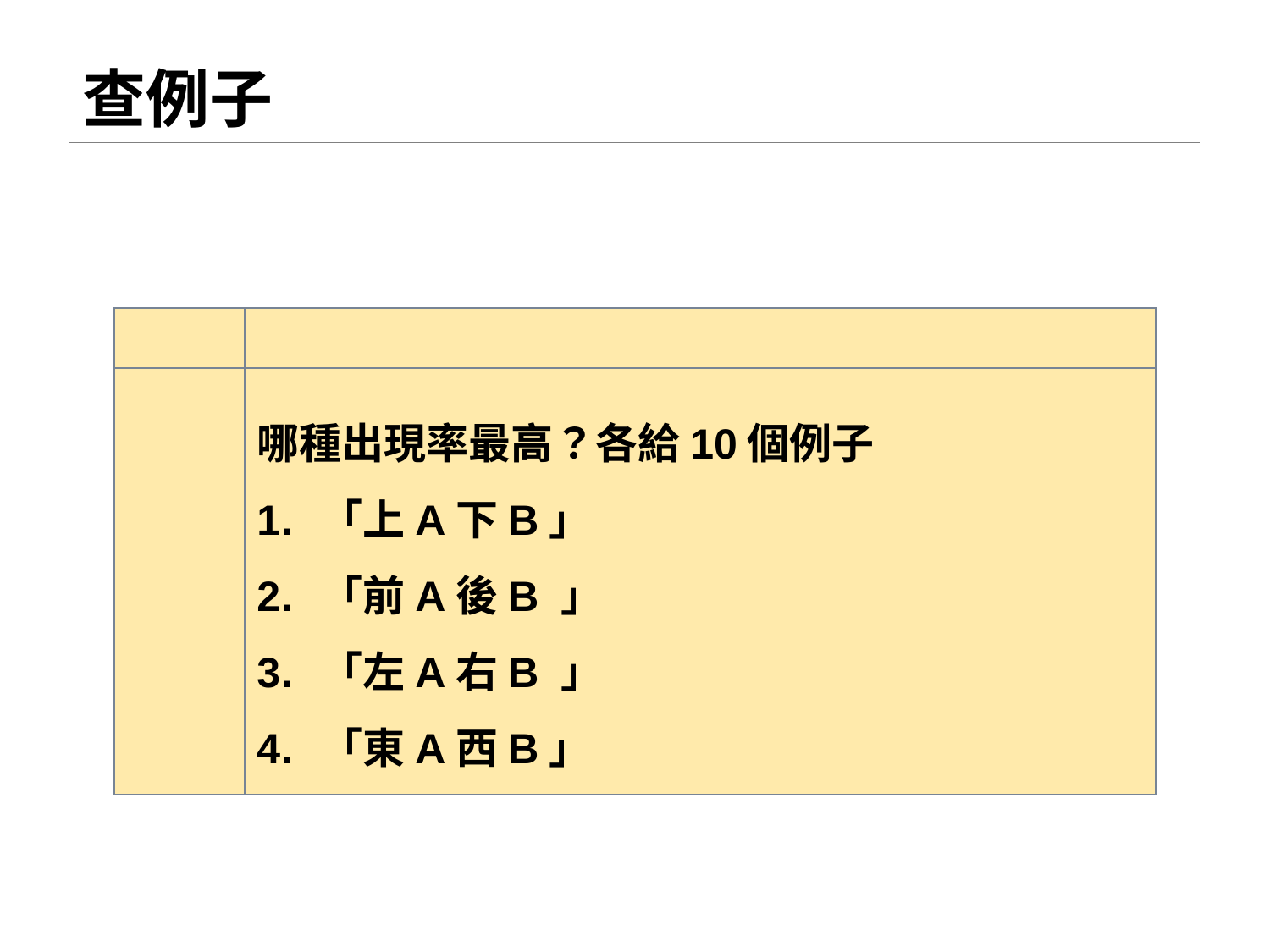

# 查例子
哪種出現率最高？各給10個例子
「上A下B」
「前A後B 」
「左A右B 」
「東A西B」